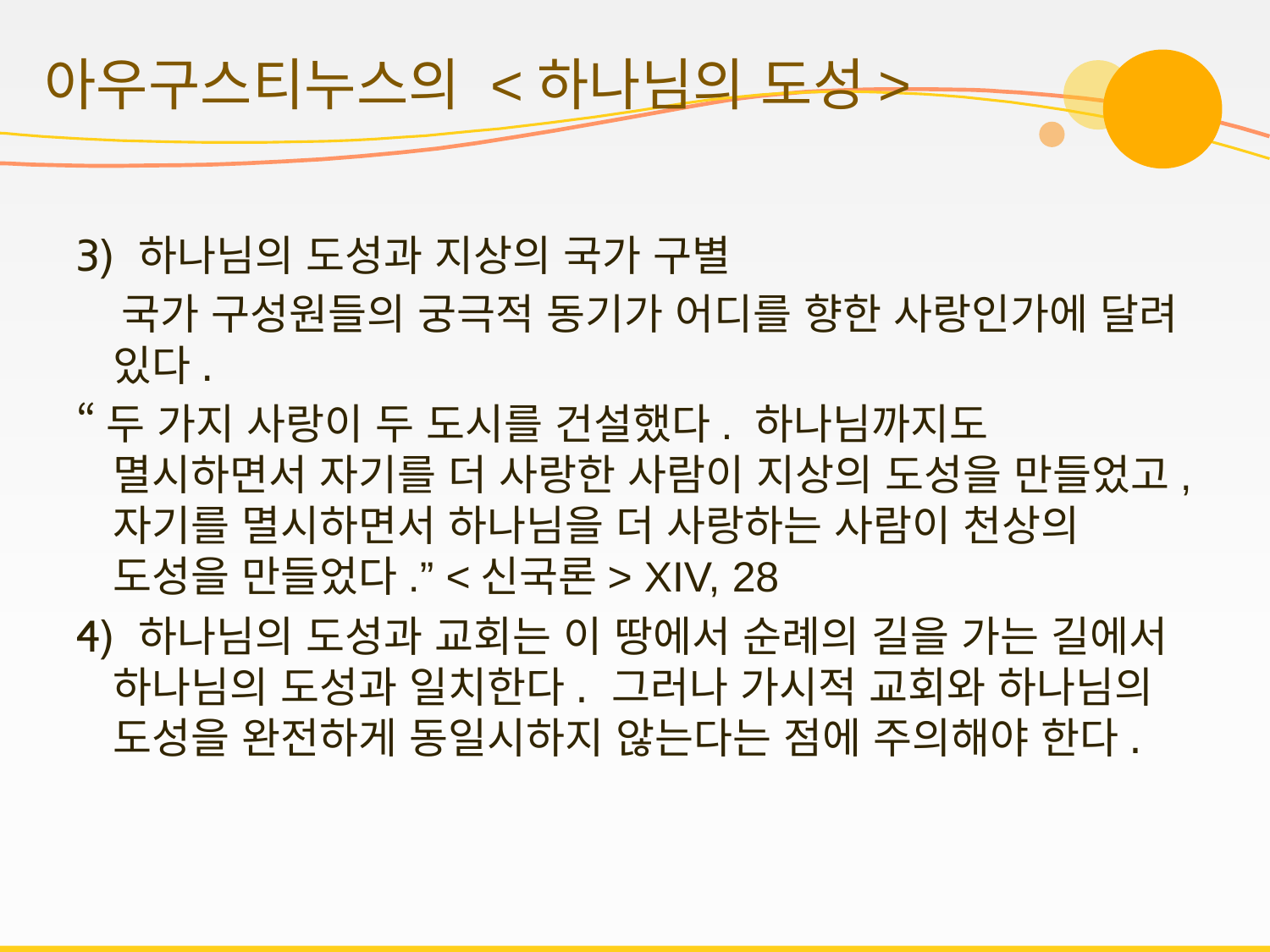

# 아우구스티누스의 <하나님의 도성>
3) 하나님의 도성과 지상의 국가 구별
   국가 구성원들의 궁극적 동기가 어디를 향한 사랑인가에 달려 있다.
“두 가지 사랑이 두 도시를 건설했다. 하나님까지도 멸시하면서 자기를 더 사랑한 사람이 지상의 도성을 만들었고, 자기를 멸시하면서 하나님을 더 사랑하는 사람이 천상의 도성을 만들었다.” <신국론> XIV, 28
4) 하나님의 도성과 교회는 이 땅에서 순례의 길을 가는 길에서 하나님의 도성과 일치한다. 그러나 가시적 교회와 하나님의 도성을 완전하게 동일시하지 않는다는 점에 주의해야 한다.